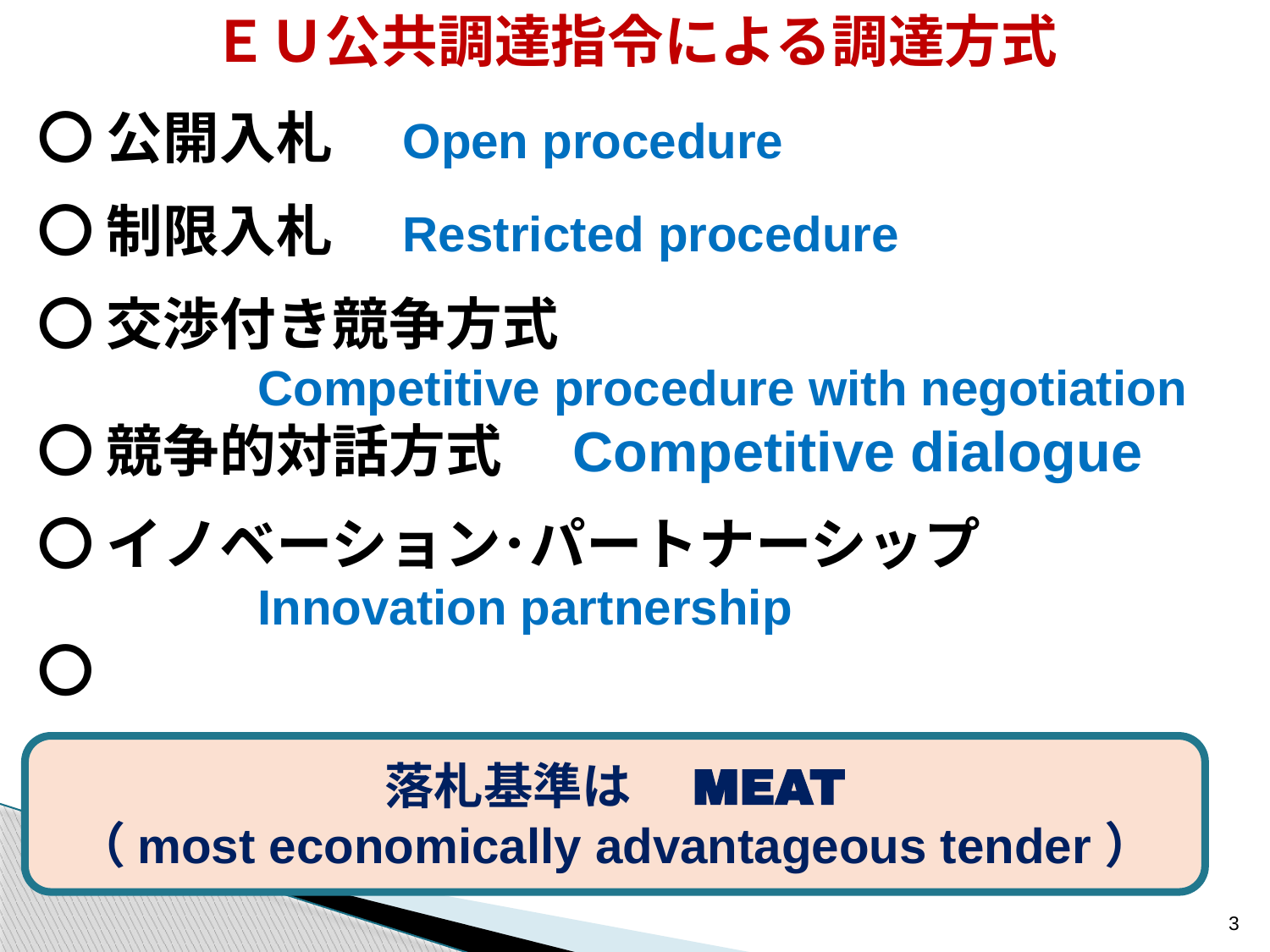

ＥＵ公共調達指令による調達方式
〇 公開入札　Open procedure

〇 制限入札　Restricted procedure

〇 交渉付き競争方式
　　 　　Competitive procedure with negotiation
〇 競争的対話方式　Competitive dialogue

〇 イノベーション･パートナーシップ
　　　　 Innovation partnership
〇
落札基準は　MEAT
（most economically advantageous tender）
3